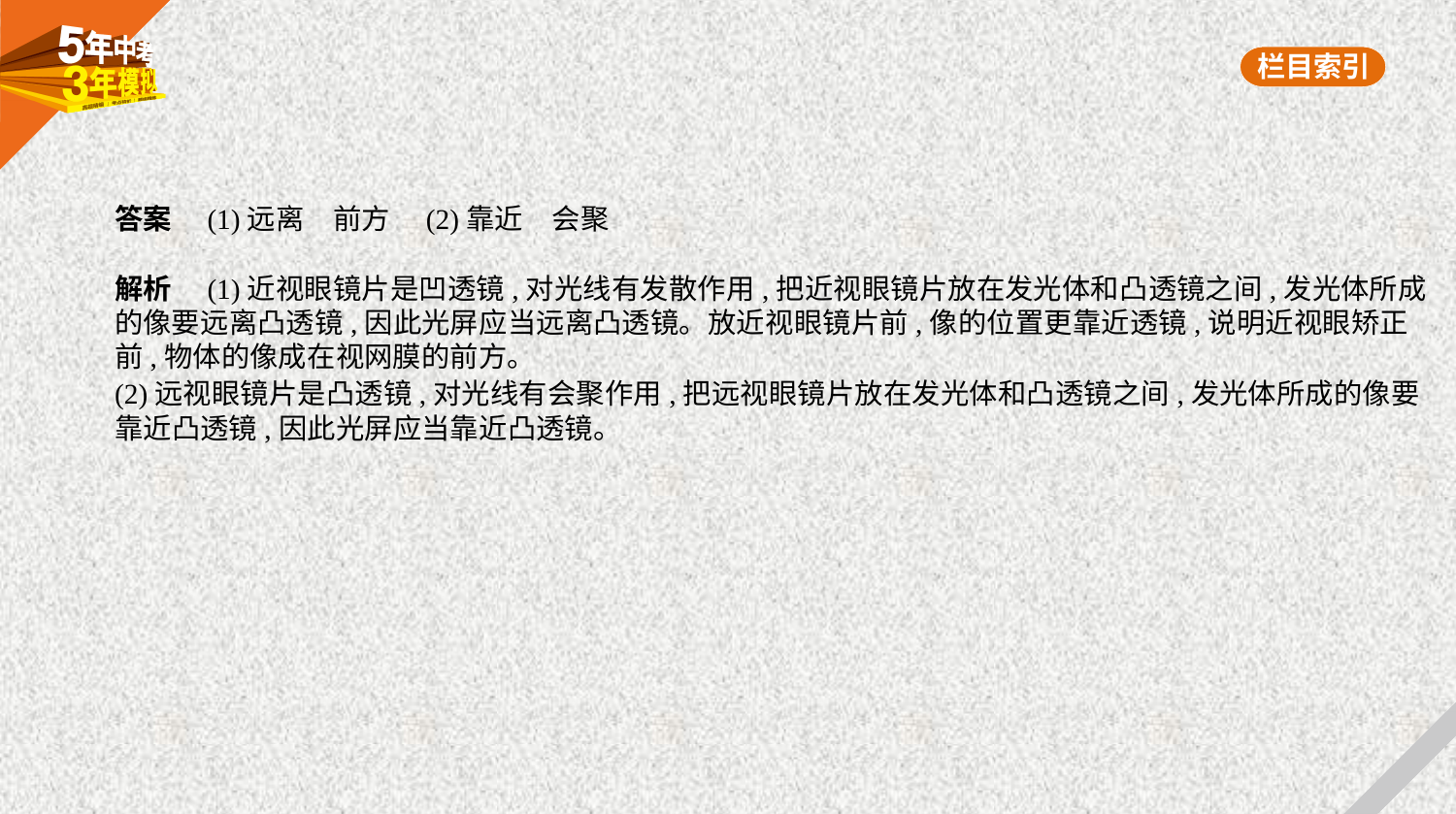

答案　(1)远离　前方　(2)靠近　会聚
解析　(1)近视眼镜片是凹透镜,对光线有发散作用,把近视眼镜片放在发光体和凸透镜之间,发光体所成
的像要远离凸透镜,因此光屏应当远离凸透镜。放近视眼镜片前,像的位置更靠近透镜,说明近视眼矫正
前,物体的像成在视网膜的前方。
(2)远视眼镜片是凸透镜,对光线有会聚作用,把远视眼镜片放在发光体和凸透镜之间,发光体所成的像要
靠近凸透镜,因此光屏应当靠近凸透镜。